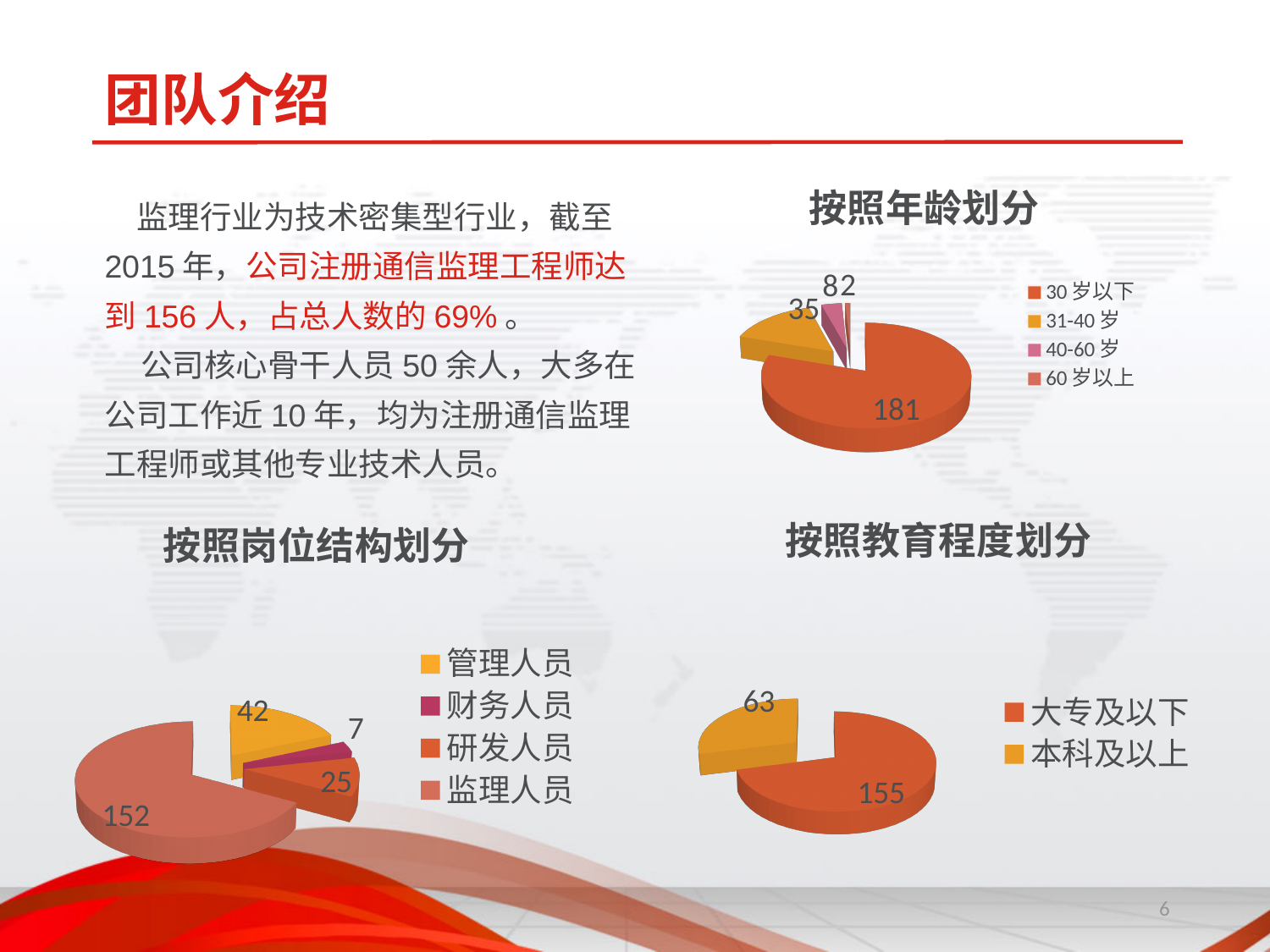

团队介绍

[unsupported chart]

    监理行业为技术密集型行业，截至2015年，公司注册通信监理工程师达到156人，占总人数的69%。
    公司核心骨干人员50余人，大多在公司工作近10年，均为注册通信监理工程师或其他专业技术人员。

[unsupported chart]

[unsupported chart]

6